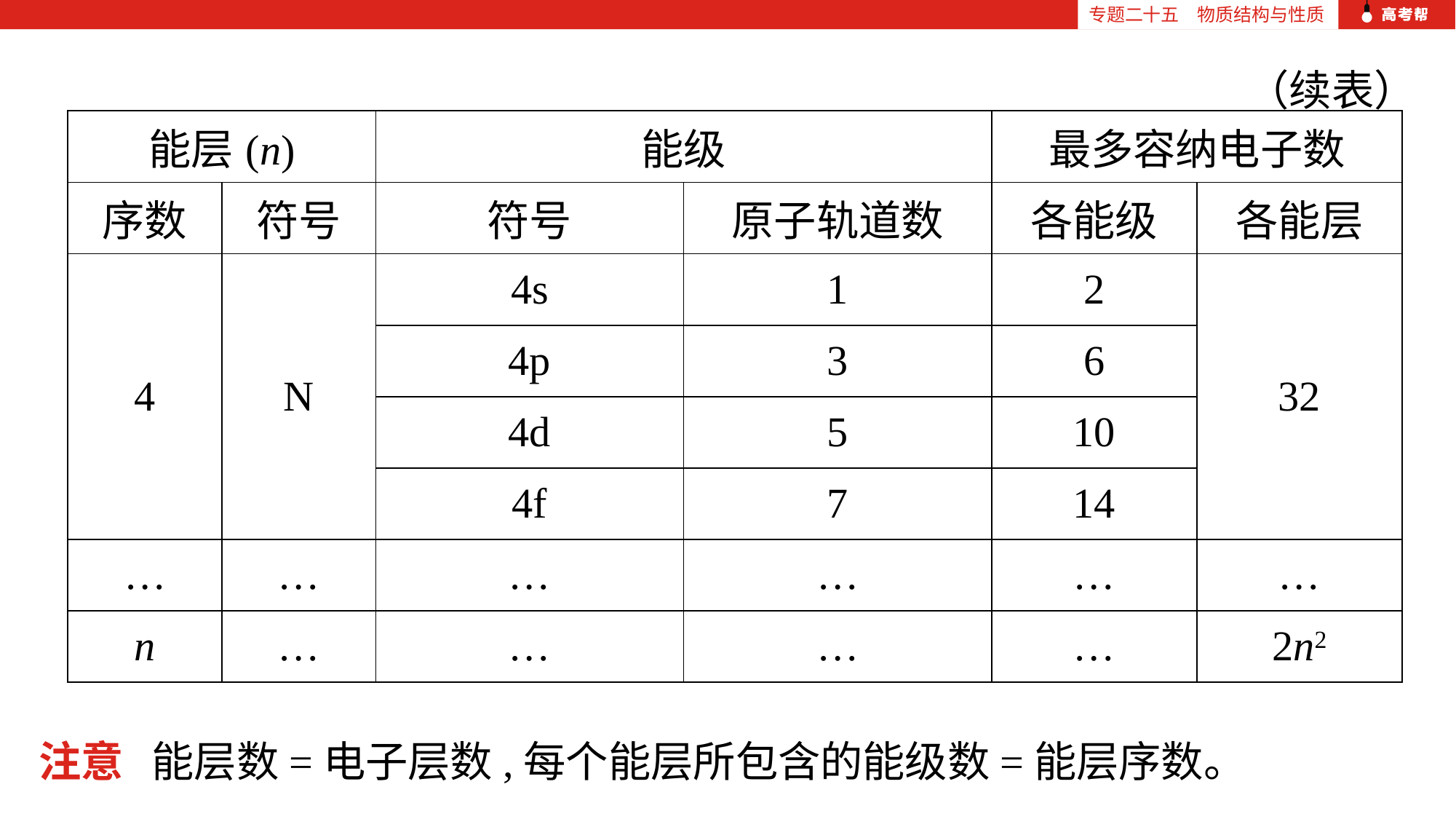

专题二十五　物质结构与性质
（续表）
| 能层(n) |  | 能级 |  | 最多容纳电子数 |  |
| --- | --- | --- | --- | --- | --- |
| 序数 | 符号 | 符号 | 原子轨道数 | 各能级 | 各能层 |
| 4 | N | 4s | 1 | 2 | 32 |
|  |  | 4p | 3 | 6 |  |
|  |  | 4d | 5 | 10 |  |
|  |  | 4f | 7 | 14 |  |
| … | … | … | … | … | … |
| n | … | … | … | … | 2n2 |
注意   能层数=电子层数,每个能层所包含的能级数=能层序数。